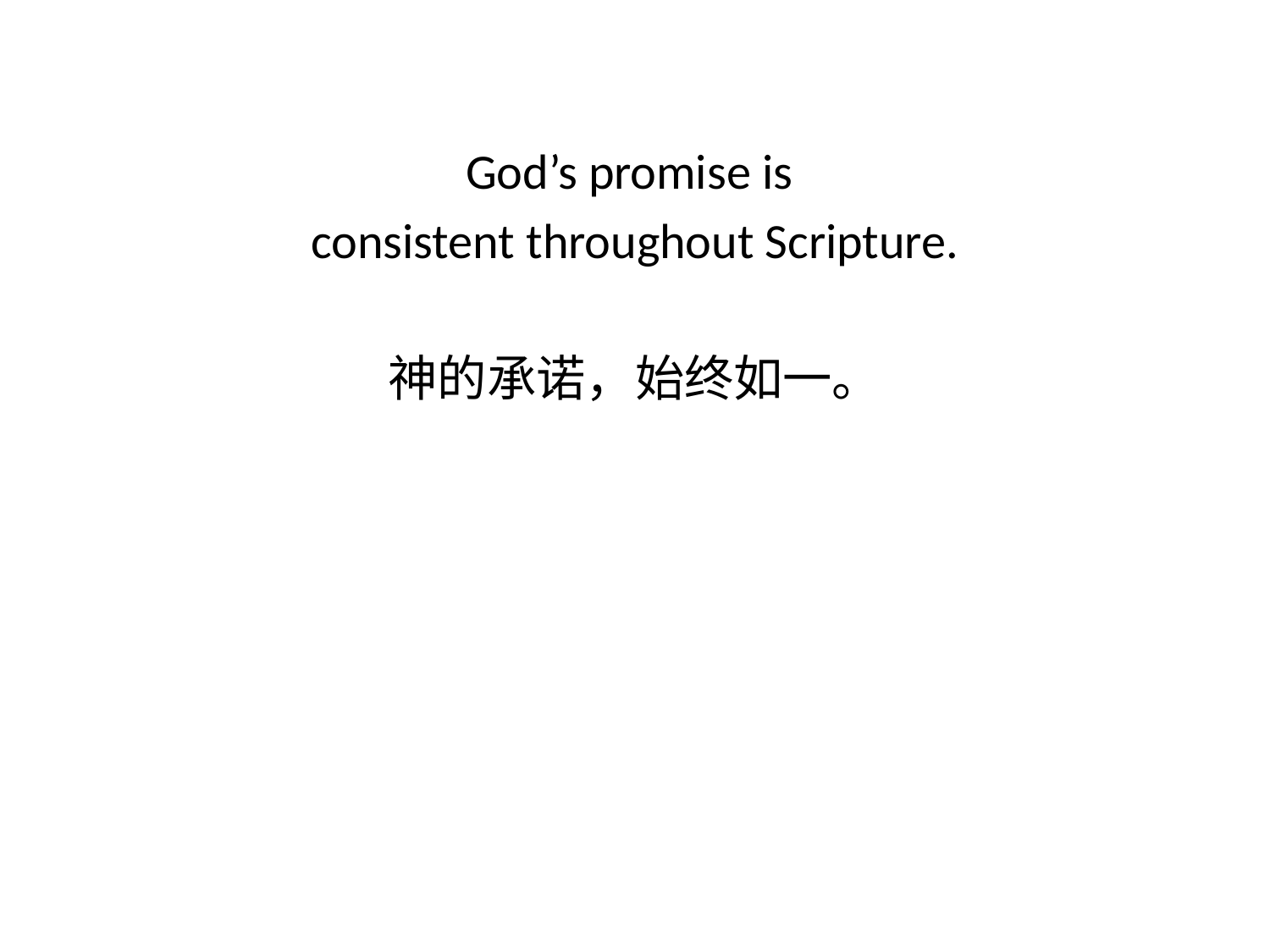

God’s promise is
consistent throughout Scripture.

神的承诺，始终如一。